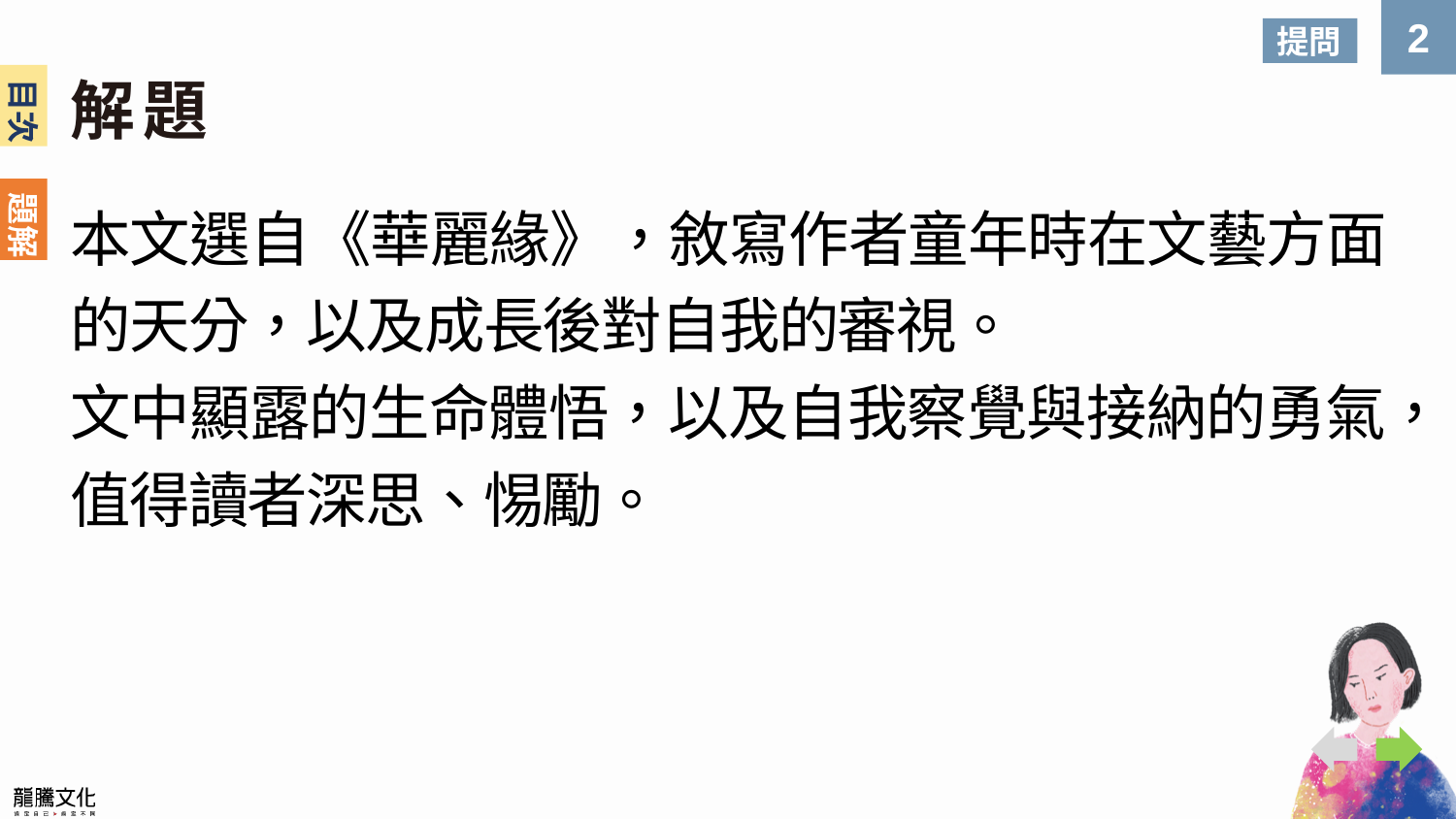

提問
解題
本文選自《華麗緣》，敘寫作者童年時在文藝方面的天分，以及成長後對自我的審視。
文中顯露的生命體悟，以及自我察覺與接納的勇氣，值得讀者深思、惕勵。